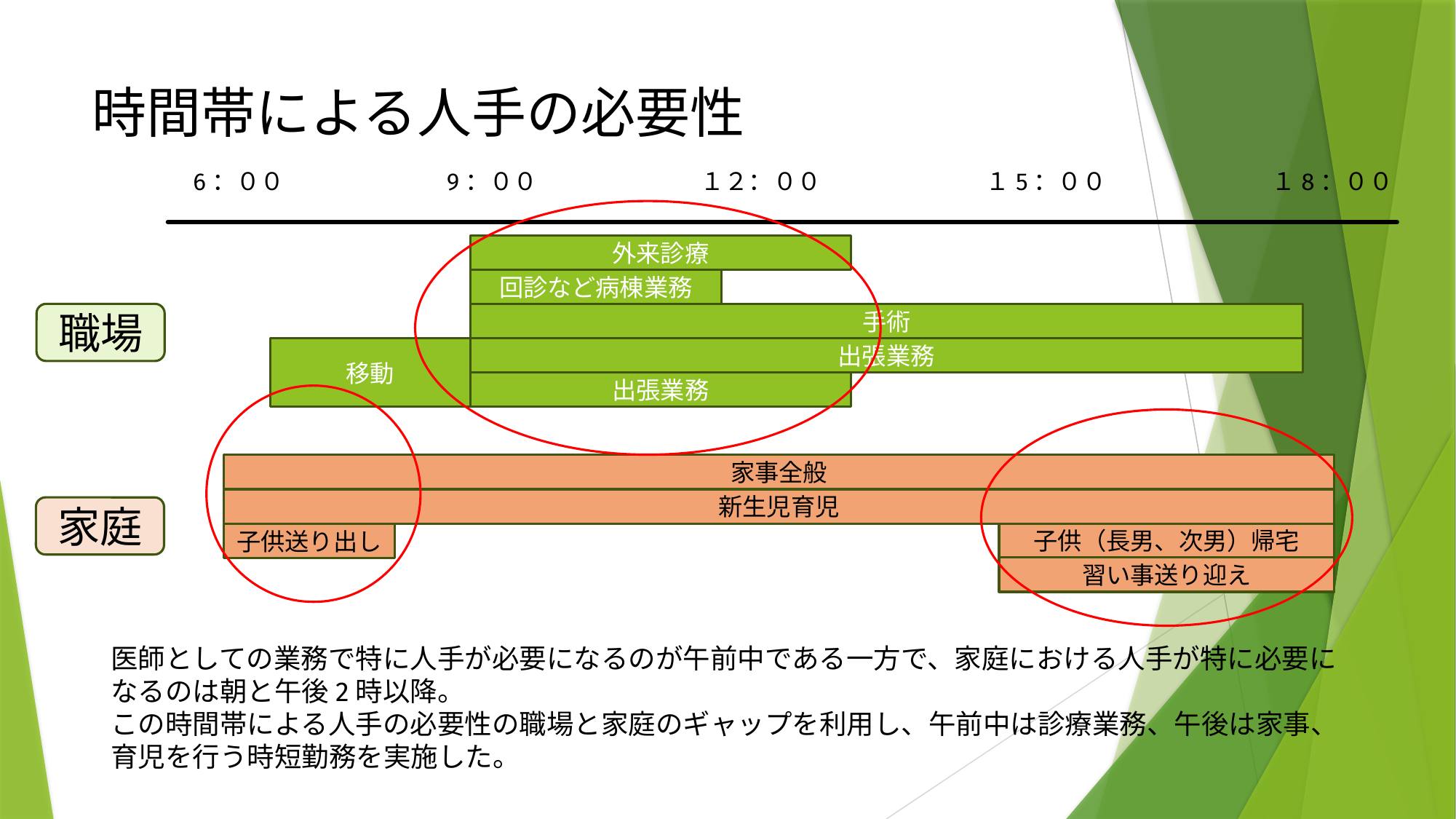

# 時間帯による人手の必要性
6：００
9：００
１２：００
１5：００
１8：００

外来診療
回診など病棟業務
職場
手術
移動
出張業務
出張業務

家事全般
新生児育児
家庭
子供（長男、次男）帰宅
子供送り出し
習い事送り迎え
医師としての業務で特に人手が必要になるのが午前中である一方で、家庭における人手が特に必要になるのは朝と午後2時以降。
この時間帯による人手の必要性の職場と家庭のギャップを利用し、午前中は診療業務、午後は家事、育児を行う時短勤務を実施した。